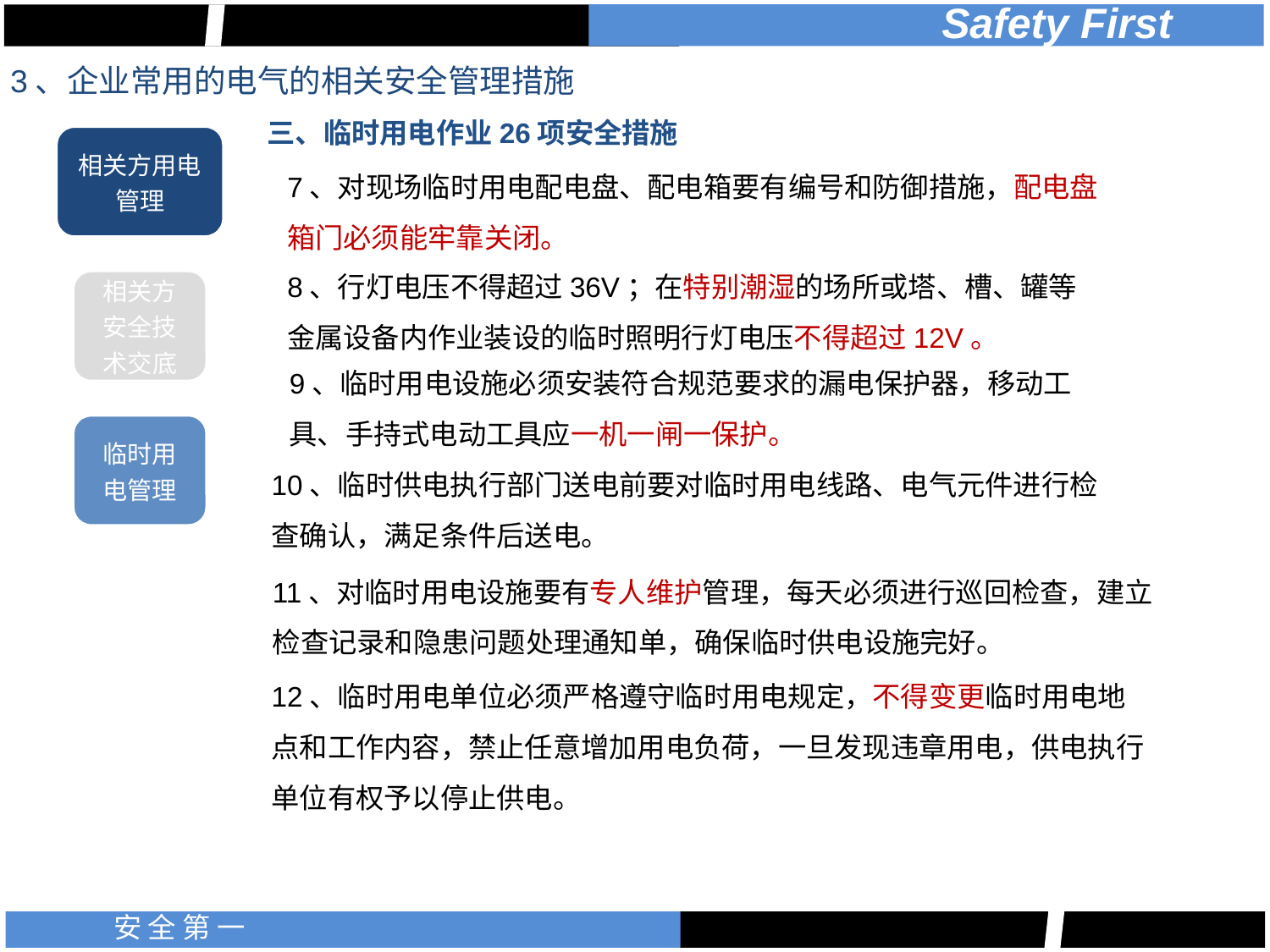

3、企业常用的电气的相关安全管理措施
三、临时用电作业26项安全措施
相关方用电管理
相关方安全技术交底
临时用电管理
7、对现场临时用电配电盘、配电箱要有编号和防御措施，配电盘箱门必须能牢靠关闭。
8、行灯电压不得超过36V；在特别潮湿的场所或塔、槽、罐等金属设备内作业装设的临时照明行灯电压不得超过12V。
9、临时用电设施必须安装符合规范要求的漏电保护器，移动工具、手持式电动工具应一机一闸一保护。
10、临时供电执行部门送电前要对临时用电线路、电气元件进行检查确认，满足条件后送电。
11、对临时用电设施要有专人维护管理，每天必须进行巡回检查，建立检查记录和隐患问题处理通知单，确保临时供电设施完好。
12、临时用电单位必须严格遵守临时用电规定，不得变更临时用电地点和工作内容，禁止任意增加用电负荷，一旦发现违章用电，供电执行单位有权予以停止供电。